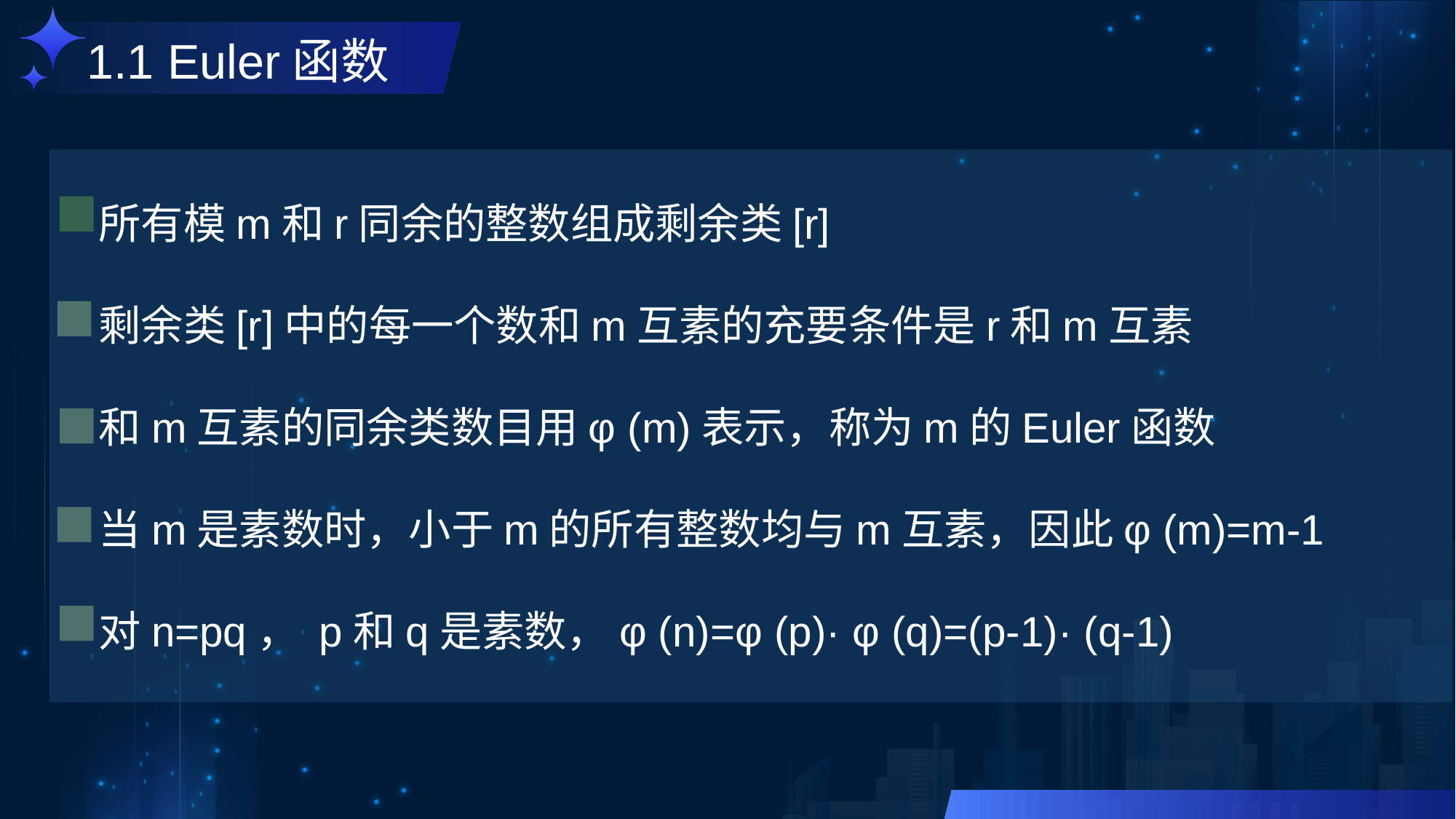

1.1 Euler函数
   所有模m和r同余的整数组成剩余类[r]

   剩余类[r]中的每一个数和m互素的充要条件是r和m互素

   和m互素的同余类数目用φ (m)表示，称为m的Euler函数

   当m是素数时，小于m的所有整数均与m互素，因此φ (m)=m-1

   对n=pq， p和q是素数，φ (n)=φ (p)· φ (q)=(p-1)· (q-1)